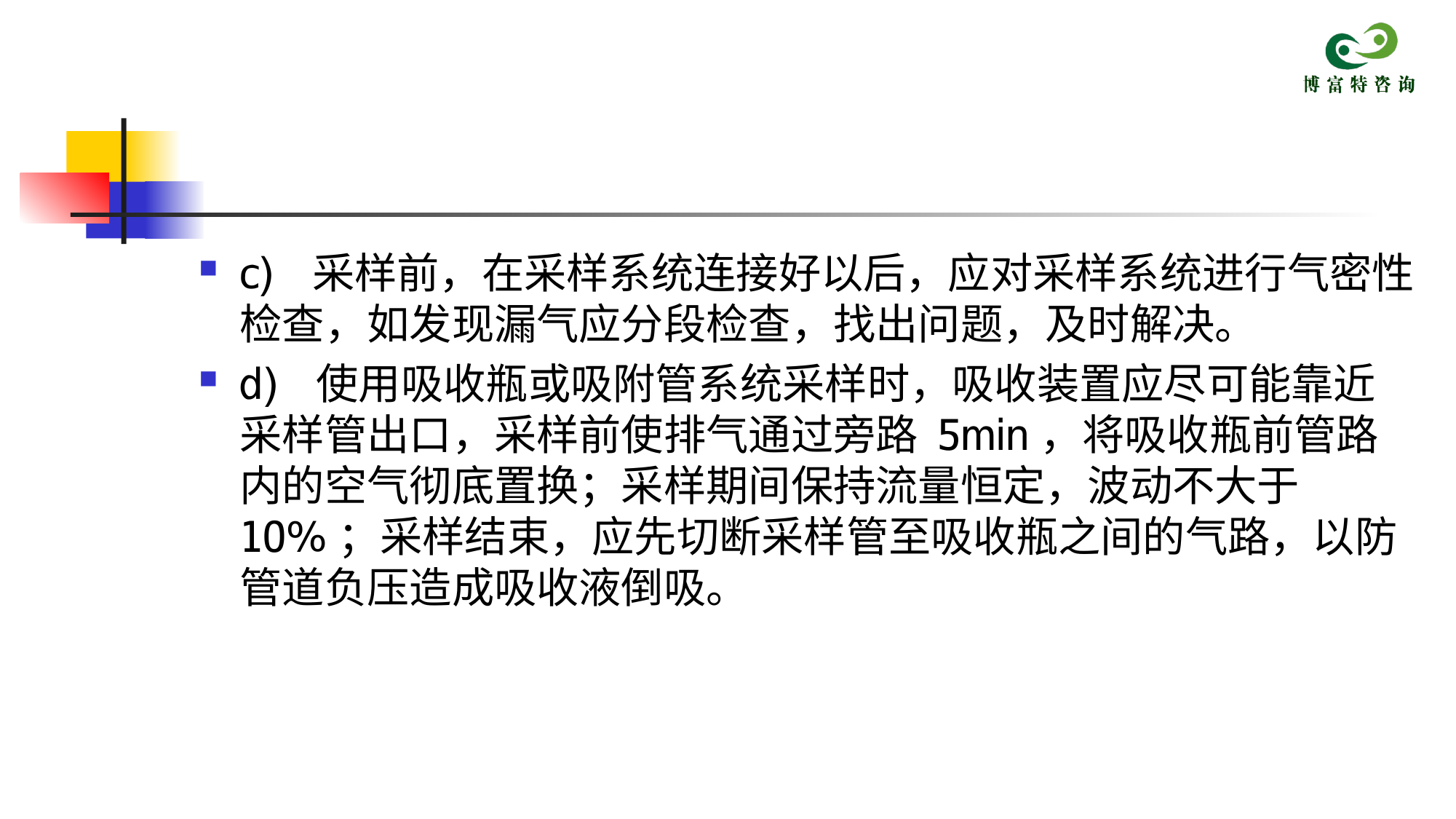

c)  采样前，在采样系统连接好以后，应对采样系统进行气密性检查，如发现漏气应分段检查，找出问题，及时解决。
d)  使用吸收瓶或吸附管系统采样时，吸收装置应尽可能靠近采样管出口，采样前使排气通过旁路 5min，将吸收瓶前管路内的空气彻底置换；采样期间保持流量恒定，波动不大于 10%；采样结束，应先切断采样管至吸收瓶之间的气路，以防管道负压造成吸收液倒吸。